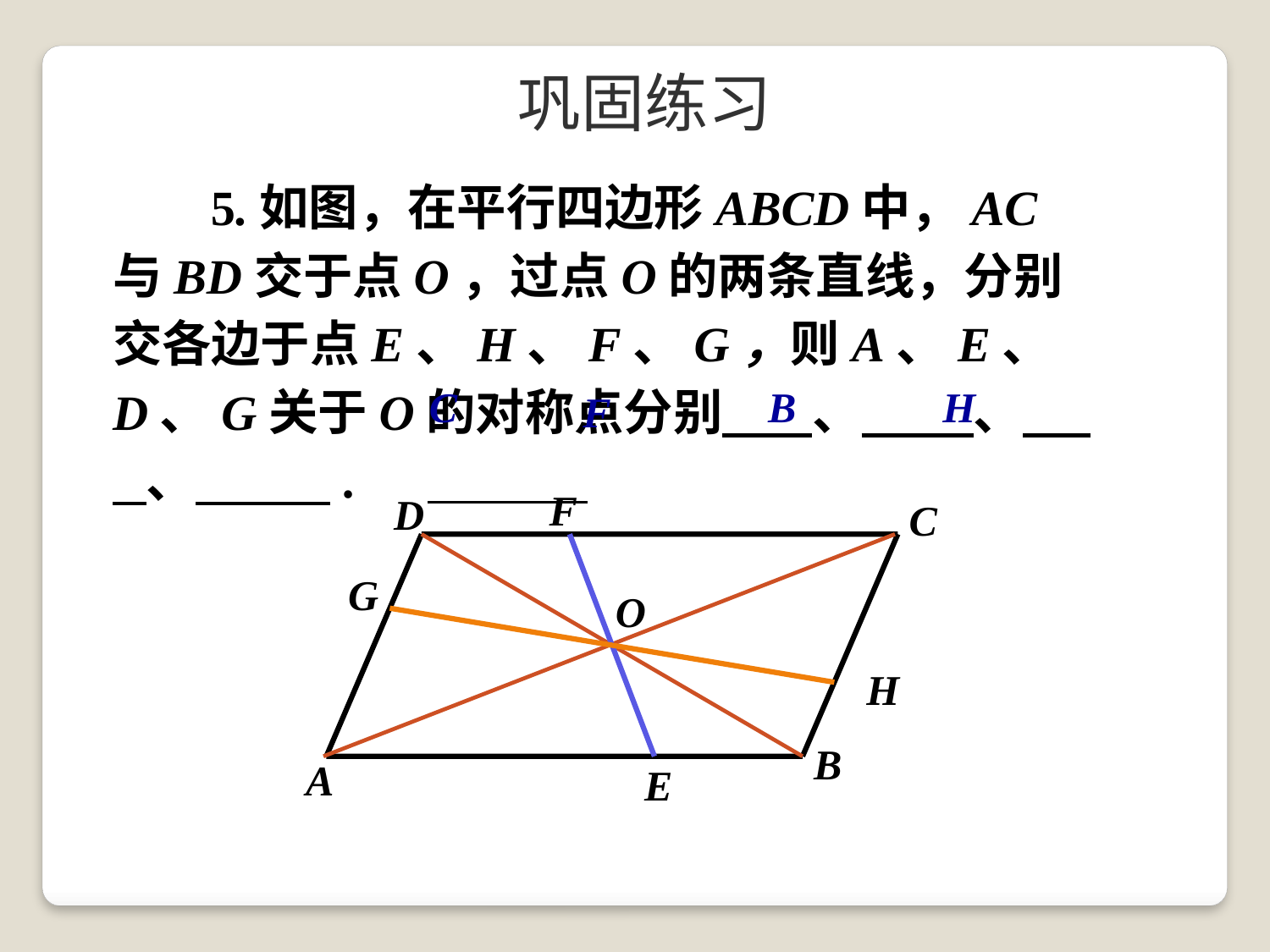

巩固练习
        5.如图，在平行四边形ABCD中，AC与BD交于点O，过点O的两条直线，分别交各边于点E、H、F、G，则A、E、D、G关于O的对称点分别        、          、          、            .
C
B
H
F
F
D
C

G
O
H
B
A
E